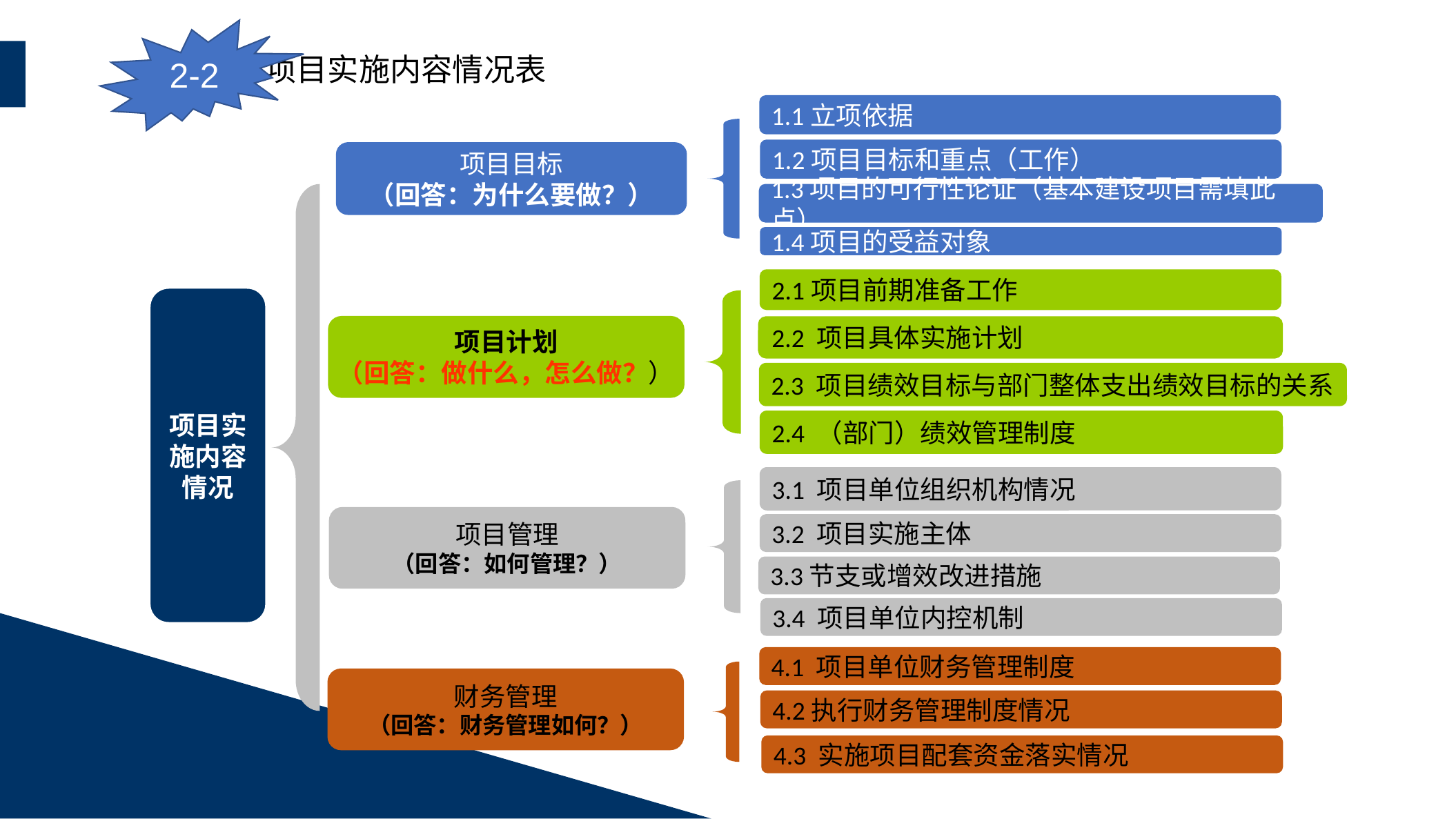

2-2

# 项目实施内容情况表
1.1立项依据

1.2项目目标和重点（工作）
项目目标
（回答：为什么要做？）

1.3项目的可行性论证（基本建设项目需填此点）
1.4项目的受益对象
2.1项目前期准备工作
项目实施内容情况

项目计划
（回答：做什么，怎么做？）
2.2 项目具体实施计划
2.3 项目绩效目标与部门整体支出绩效目标的关系
2.4 （部门）绩效管理制度
3.1 项目单位组织机构情况

项目管理
（回答：如何管理？）
3.2 项目实施主体
3.3节支或增效改进措施
3.4 项目单位内控机制

4.1 项目单位财务管理制度

财务管理
（回答：财务管理如何？）
4.2执行财务管理制度情况
4.3 实施项目配套资金落实情况